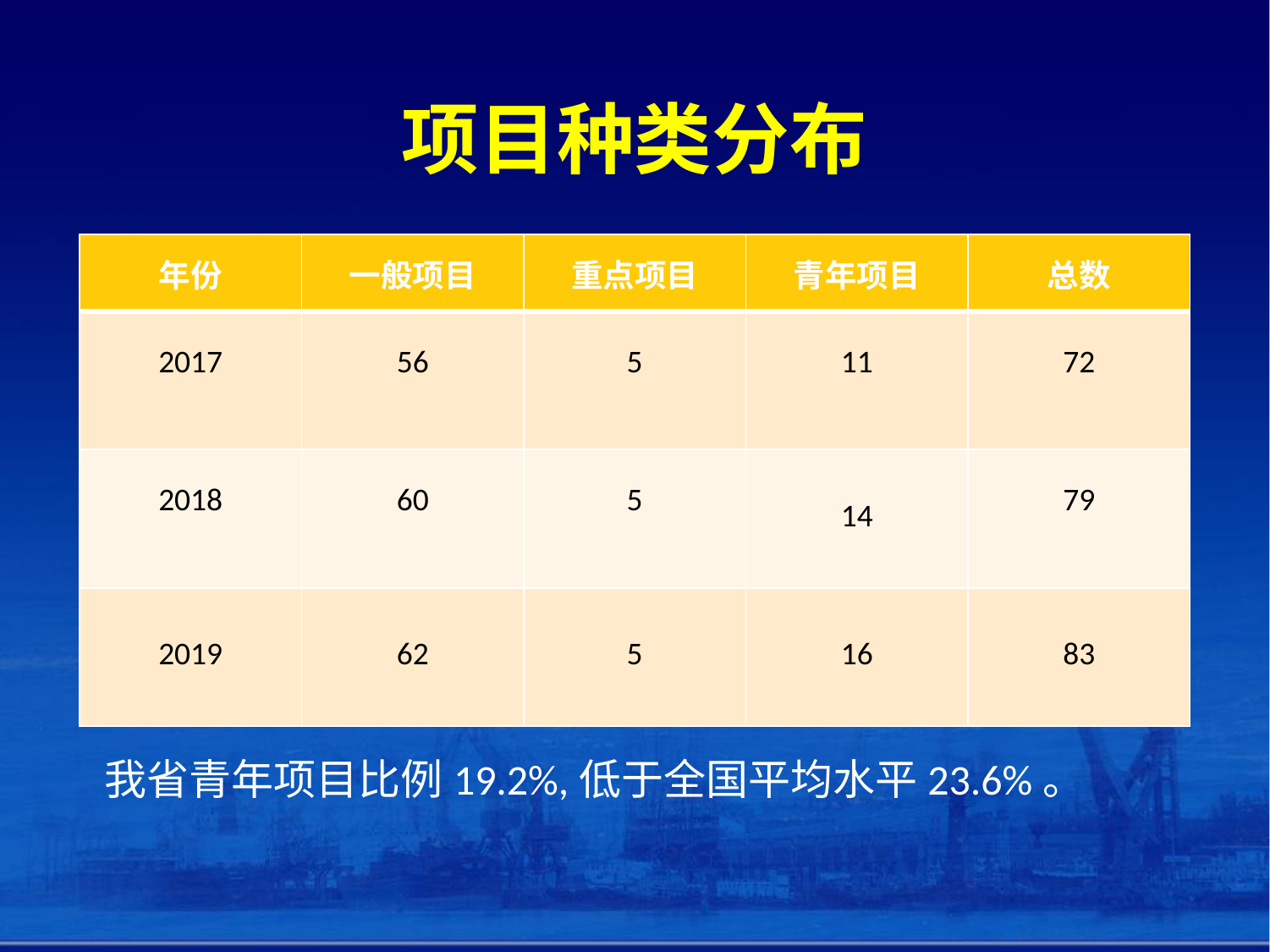

# 项目种类分布
| 年份 | 一般项目 | 重点项目 | 青年项目 | 总数 |
| --- | --- | --- | --- | --- |
| 2017 | 56 | 5 | 11 | 72 |
| 2018 | 60 | 5 | 14 | 79 |
| 2019 | 62 | 5 | 16 | 83 |
我省青年项目比例19.2%,低于全国平均水平23.6%。